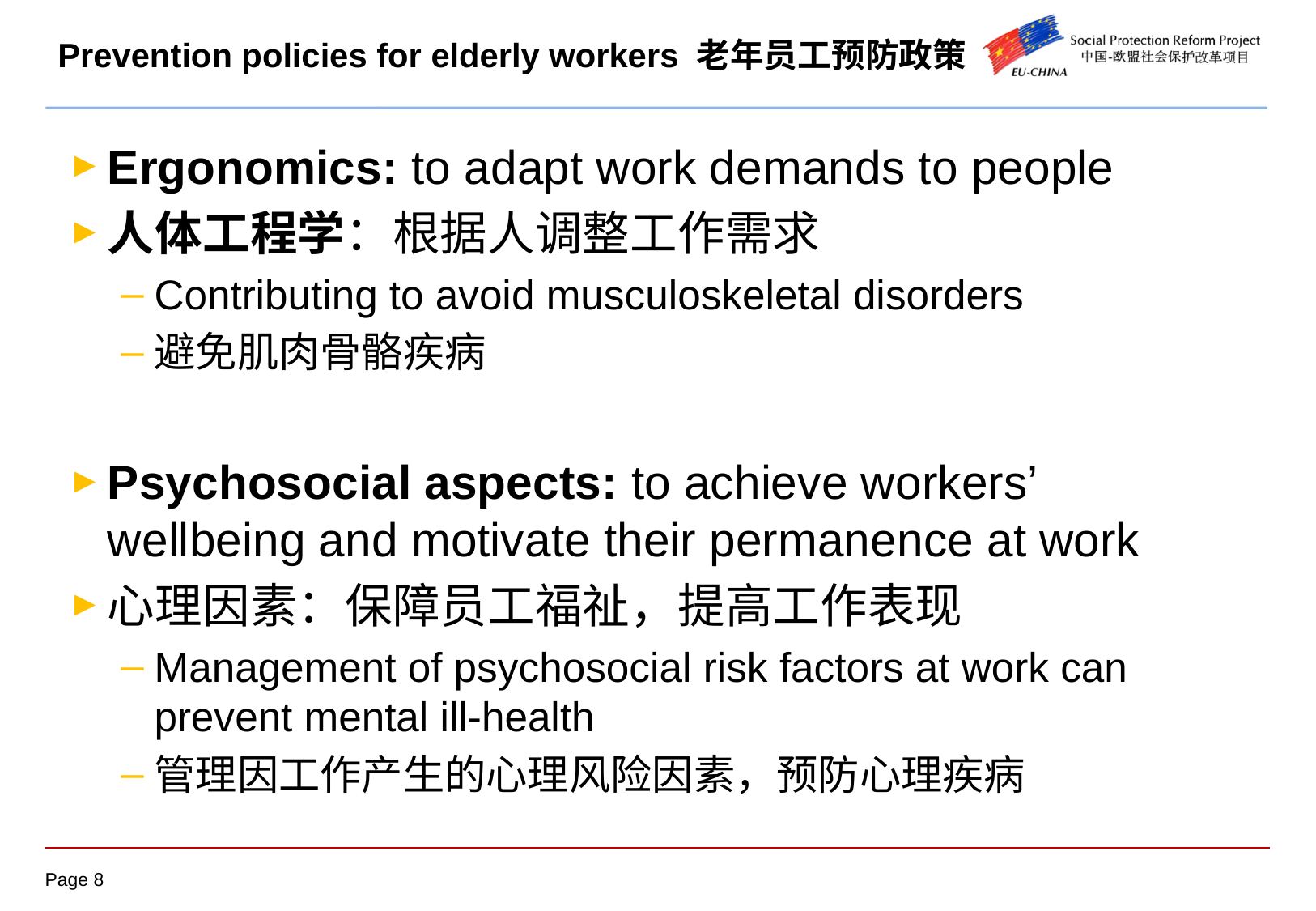

# Prevention policies for elderly workers 老年员工预防政策
Ergonomics: to adapt work demands to people
人体工程学：根据人调整工作需求
Contributing to avoid musculoskeletal disorders
避免肌肉骨骼疾病

Psychosocial aspects: to achieve workers’ wellbeing and motivate their permanence at work
心理因素：保障员工福祉，提高工作表现
Management of psychosocial risk factors at work can prevent mental ill-health
管理因工作产生的心理风险因素，预防心理疾病